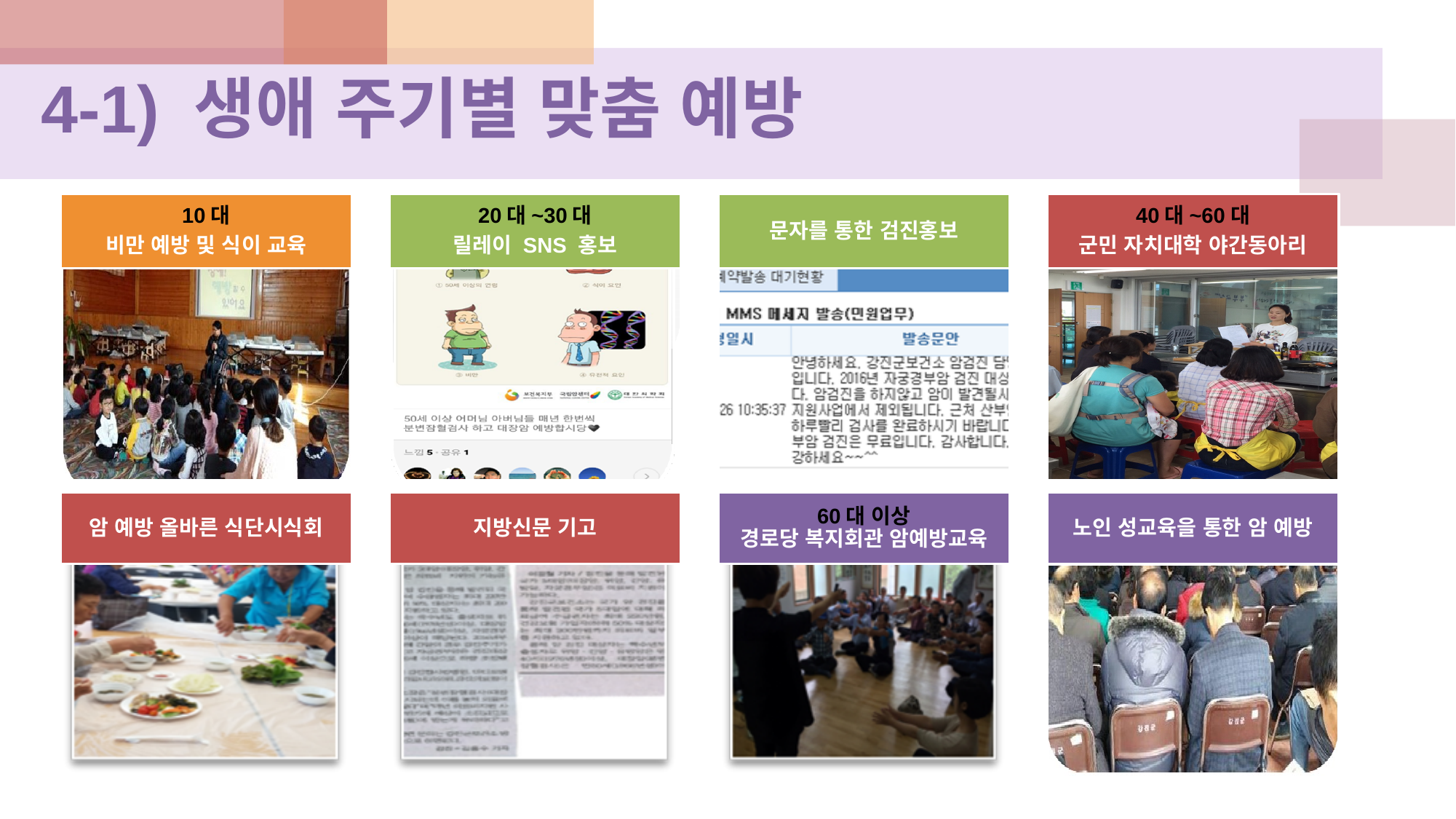

4-1) 생애 주기별 맞춤 예방
10대
비만 예방 및 식이 교육
20대~30대
릴레이 SNS 홍보
문자를 통한 검진홍보
40대~60대
군민 자치대학 야간동아리
암 예방 올바른 식단시식회
지방신문 기고
60대 이상
경로당 복지회관 암예방교육
노인 성교육을 통한 암 예방